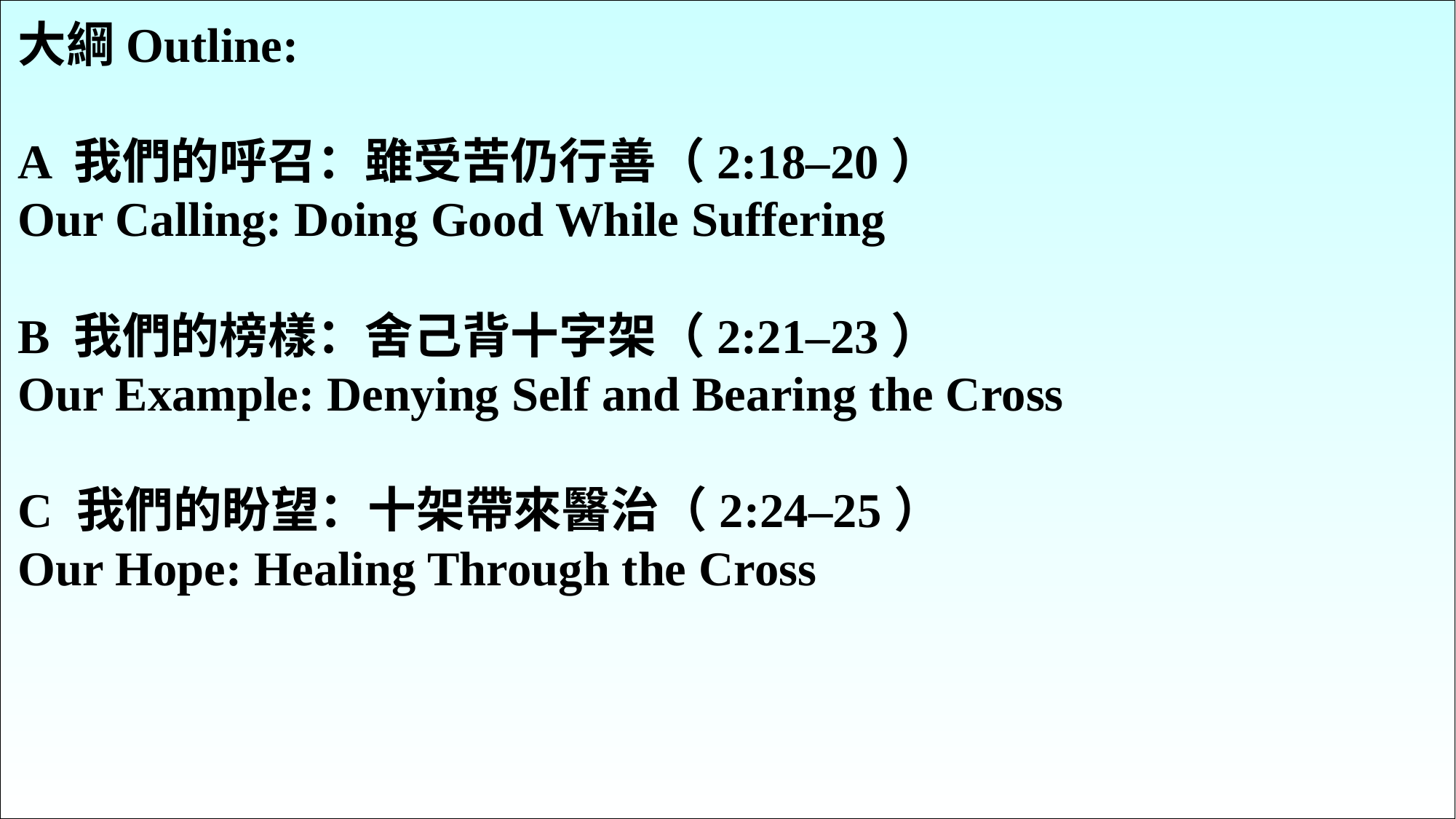

大綱Outline:

A 我們的呼召：雖受苦仍行善（2:18–20）
Our Calling: Doing Good While Suffering

B 我們的榜樣：舍己背十字架（2:21–23）
Our Example: Denying Self and Bearing the Cross

C 我們的盼望：十架帶來醫治（2:24–25）
Our Hope: Healing Through the Cross